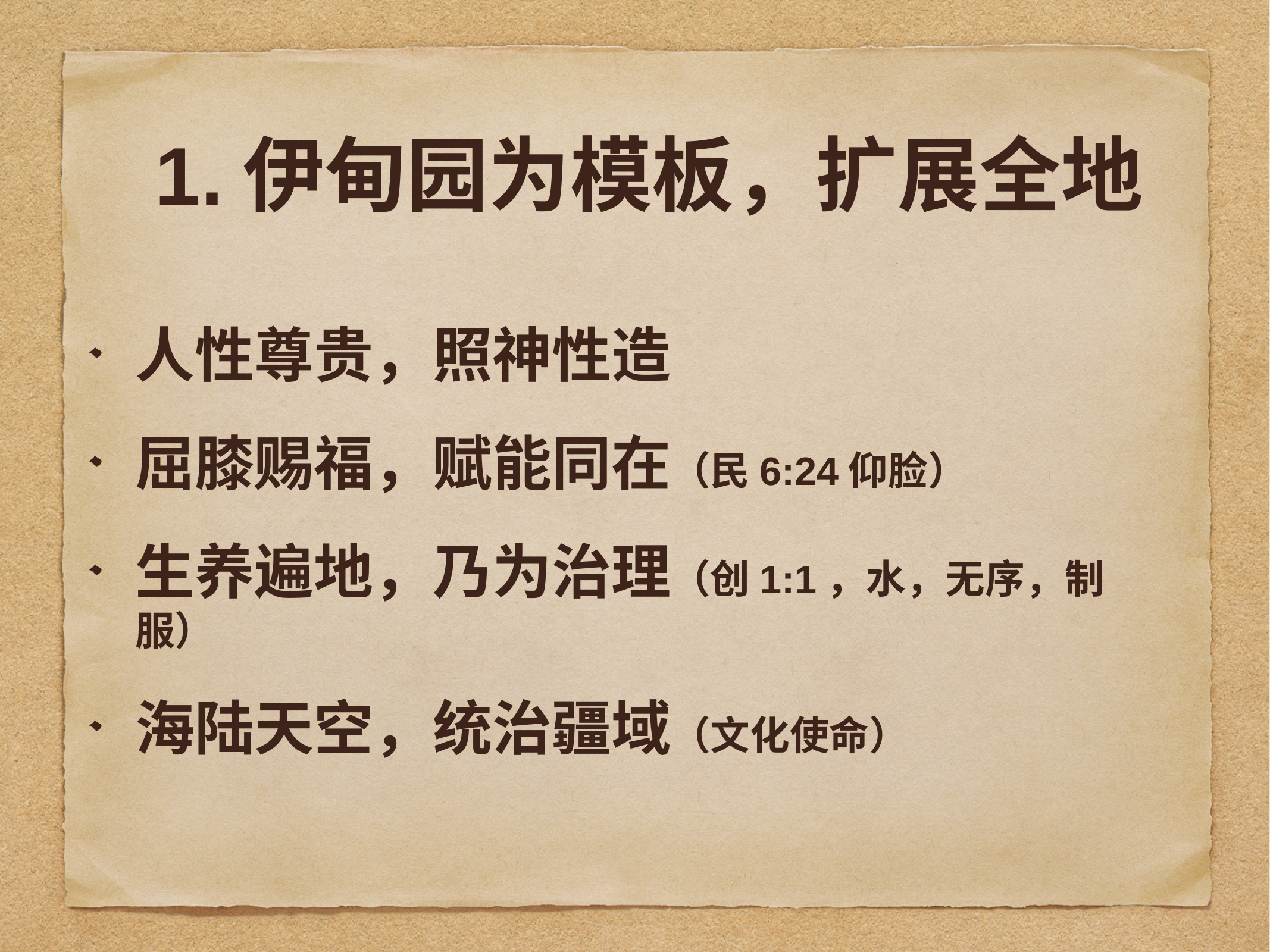

1.伊甸园为模板，扩展全地
人性尊贵，照神性造
屈膝赐福，赋能同在（民6:24仰脸）
生养遍地，乃为治理（创1:1，水，无序，制服）
海陆天空，统治疆域（文化使命）